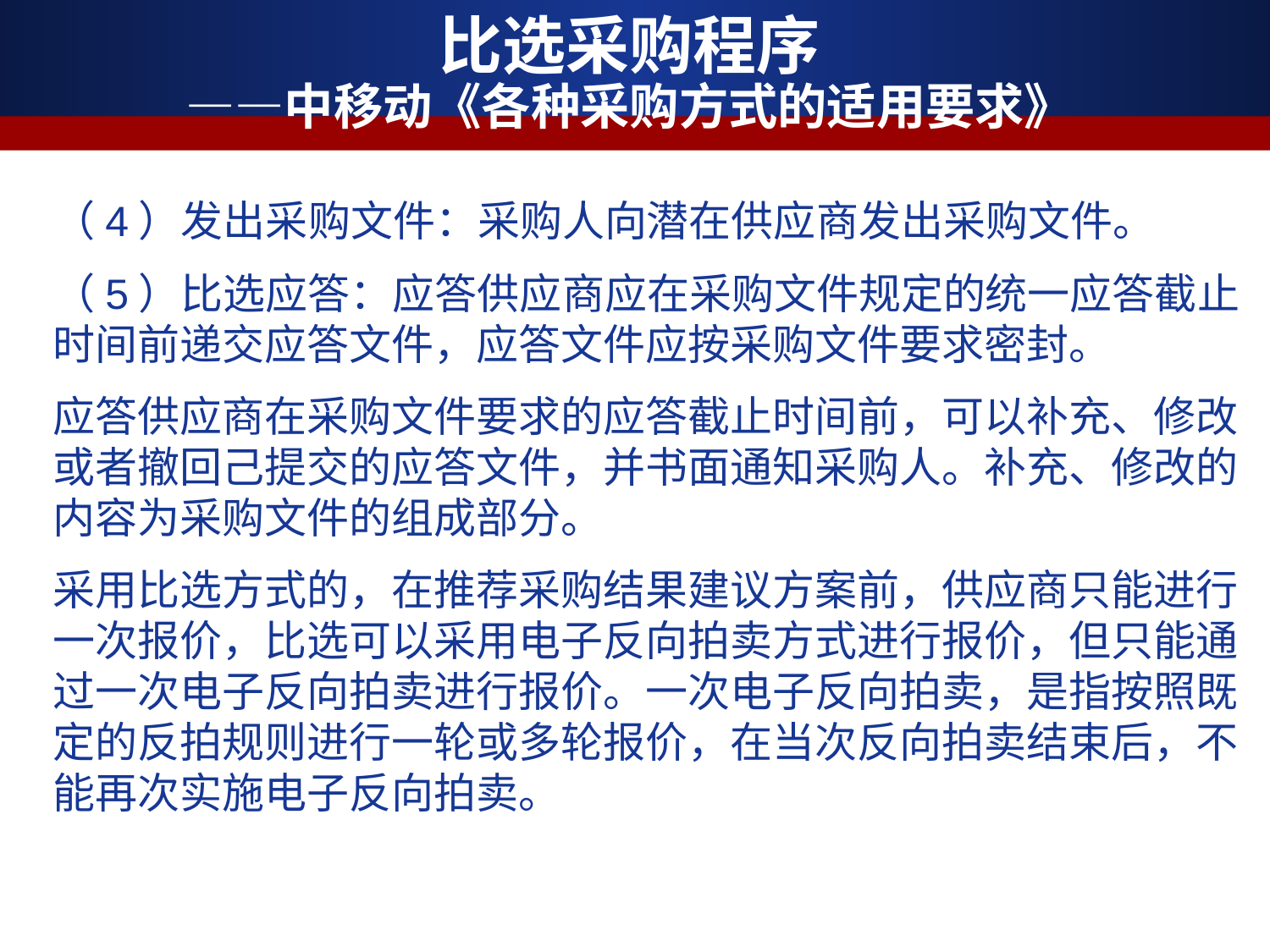

比选采购程序
——中移动《各种采购方式的适用要求》
（4）发出采购文件：采购人向潜在供应商发出采购文件。
（5）比选应答：应答供应商应在采购文件规定的统一应答截止时间前递交应答文件，应答文件应按采购文件要求密封。
应答供应商在采购文件要求的应答截止时间前，可以补充、修改或者撤回己提交的应答文件，并书面通知采购人。补充、修改的内容为采购文件的组成部分。
采用比选方式的，在推荐采购结果建议方案前，供应商只能进行一次报价，比选可以采用电子反向拍卖方式进行报价，但只能通过一次电子反向拍卖进行报价。一次电子反向拍卖，是指按照既定的反拍规则进行一轮或多轮报价，在当次反向拍卖结束后，不能再次实施电子反向拍卖。